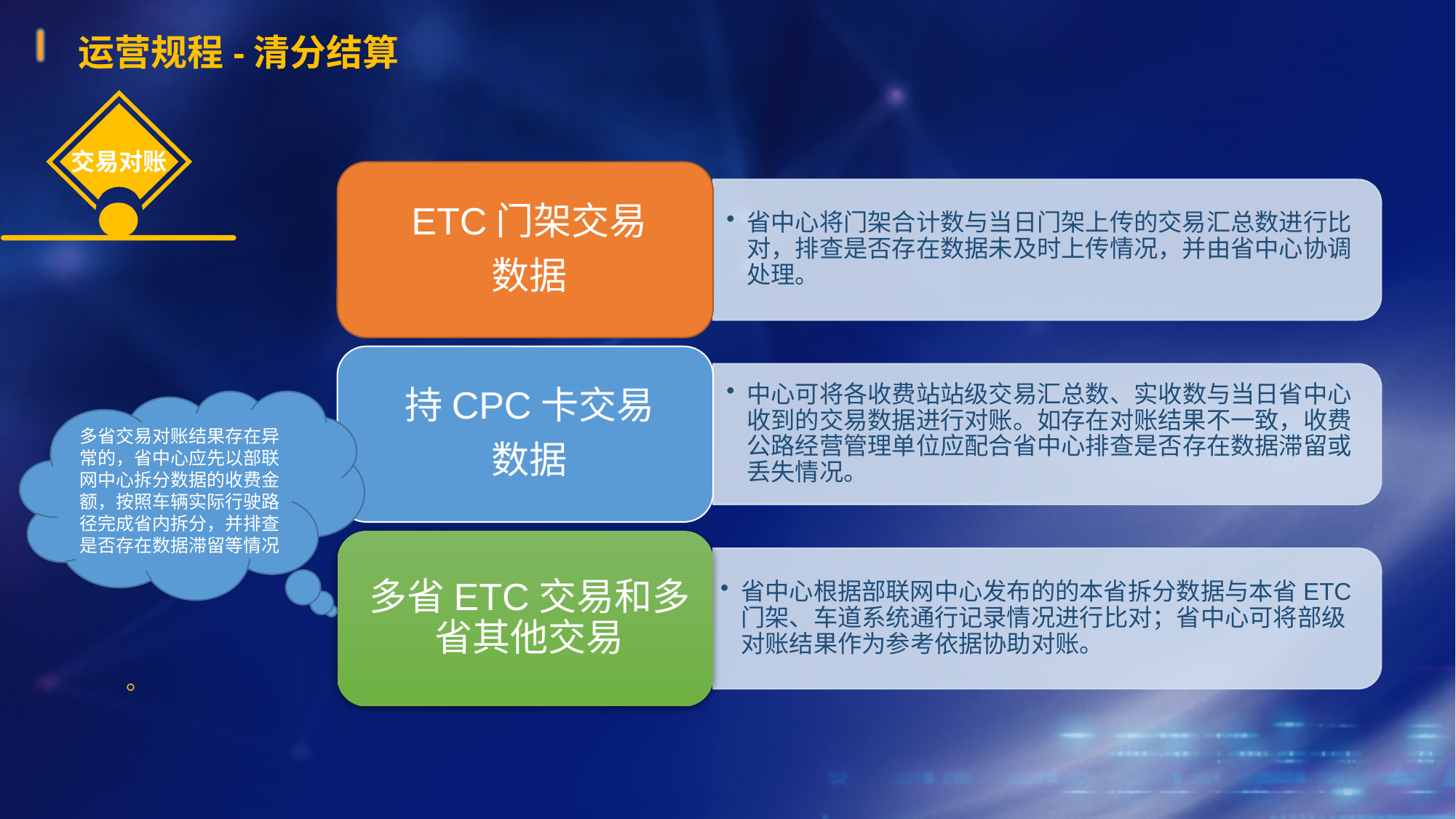

运营规程-清分结算
交易对账
省中心将门架合计数与当日门架上传的交易汇总数进行比对，排查是否存在数据未及时上传情况，并由省中心协调处理。
ETC门架交易
数据
中心可将各收费站站级交易汇总数、实收数与当日省中心收到的交易数据进行对账。如存在对账结果不一致，收费公路经营管理单位应配合省中心排查是否存在数据滞留或丢失情况。
持CPC卡交易
数据
省中心根据部联网中心发布的的本省拆分数据与本省ETC门架、车道系统通行记录情况进行比对；省中心可将部级对账结果作为参考依据协助对账。
多省ETC交易和多省其他交易

多省交易对账结果存在异常的，省中心应先以部联网中心拆分数据的收费金额，按照车辆实际行驶路径完成省内拆分，并排查是否存在数据滞留等情况
。